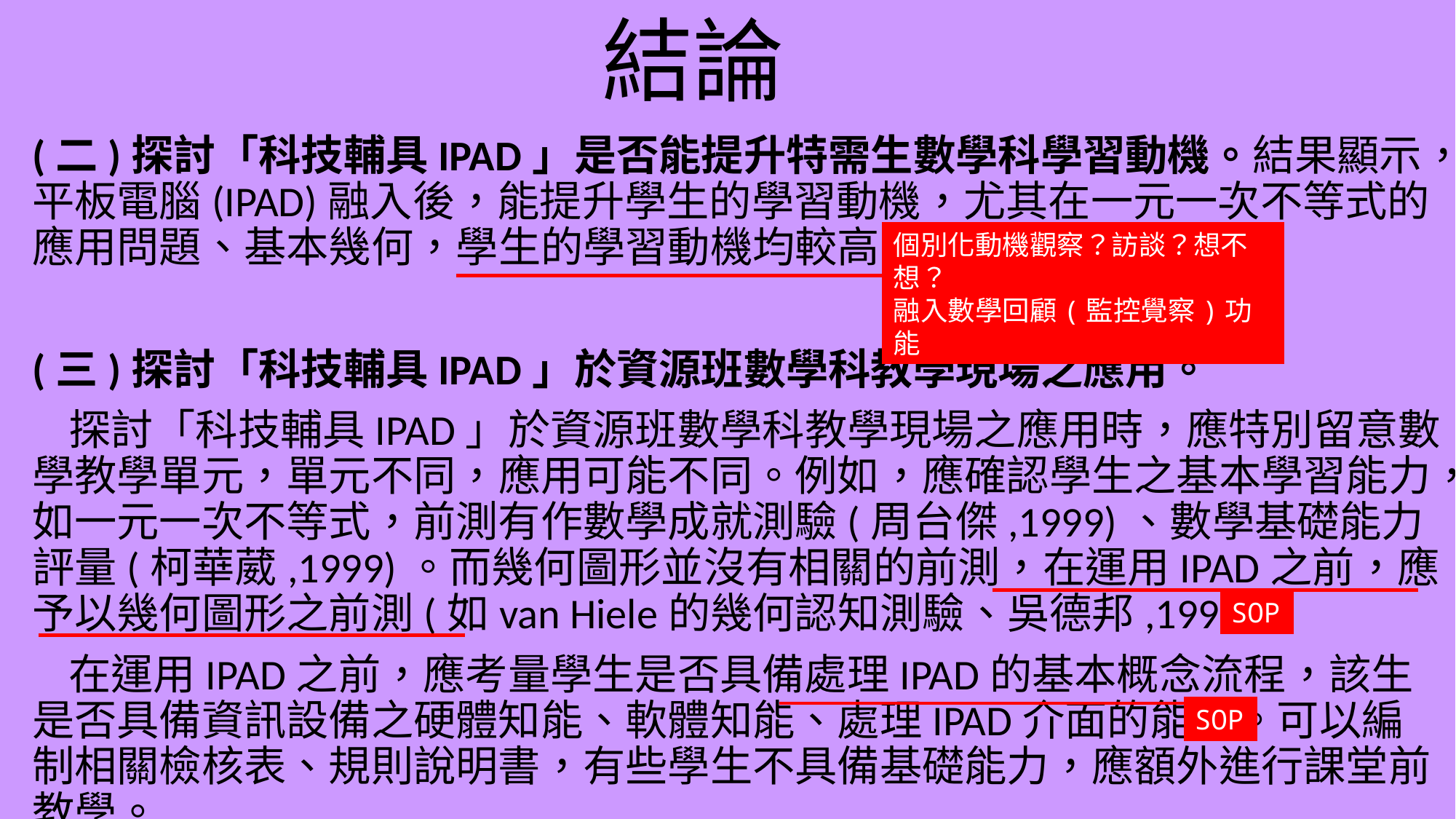

# 結論
(二)探討「科技輔具IPAD」是否能提升特需生數學科學習動機。結果顯示，平板電腦(IPAD)融入後，能提升學生的學習動機，尤其在一元一次不等式的應用問題、基本幾何，學生的學習動機均較高。

(三)探討「科技輔具IPAD」於資源班數學科教學現場之應用。
探討「科技輔具IPAD」於資源班數學科教學現場之應用時，應特別留意數學教學單元，單元不同，應用可能不同。例如，應確認學生之基本學習能力，如一元一次不等式，前測有作數學成就測驗(周台傑,1999)、數學基礎能力評量(柯華葳,1999)。而幾何圖形並沒有相關的前測，在運用IPAD之前，應予以幾何圖形之前測(如van Hiele的幾何認知測驗、吳德邦,1999)。
在運用IPAD之前，應考量學生是否具備處理IPAD的基本概念流程，該生是否具備資訊設備之硬體知能、軟體知能、處理IPAD介面的能力。可以編制相關檢核表、規則說明書，有些學生不具備基礎能力，應額外進行課堂前教學。

個別化動機觀察？訪談？想不想？
融入數學回顧(監控覺察)功能
SOP
SOP